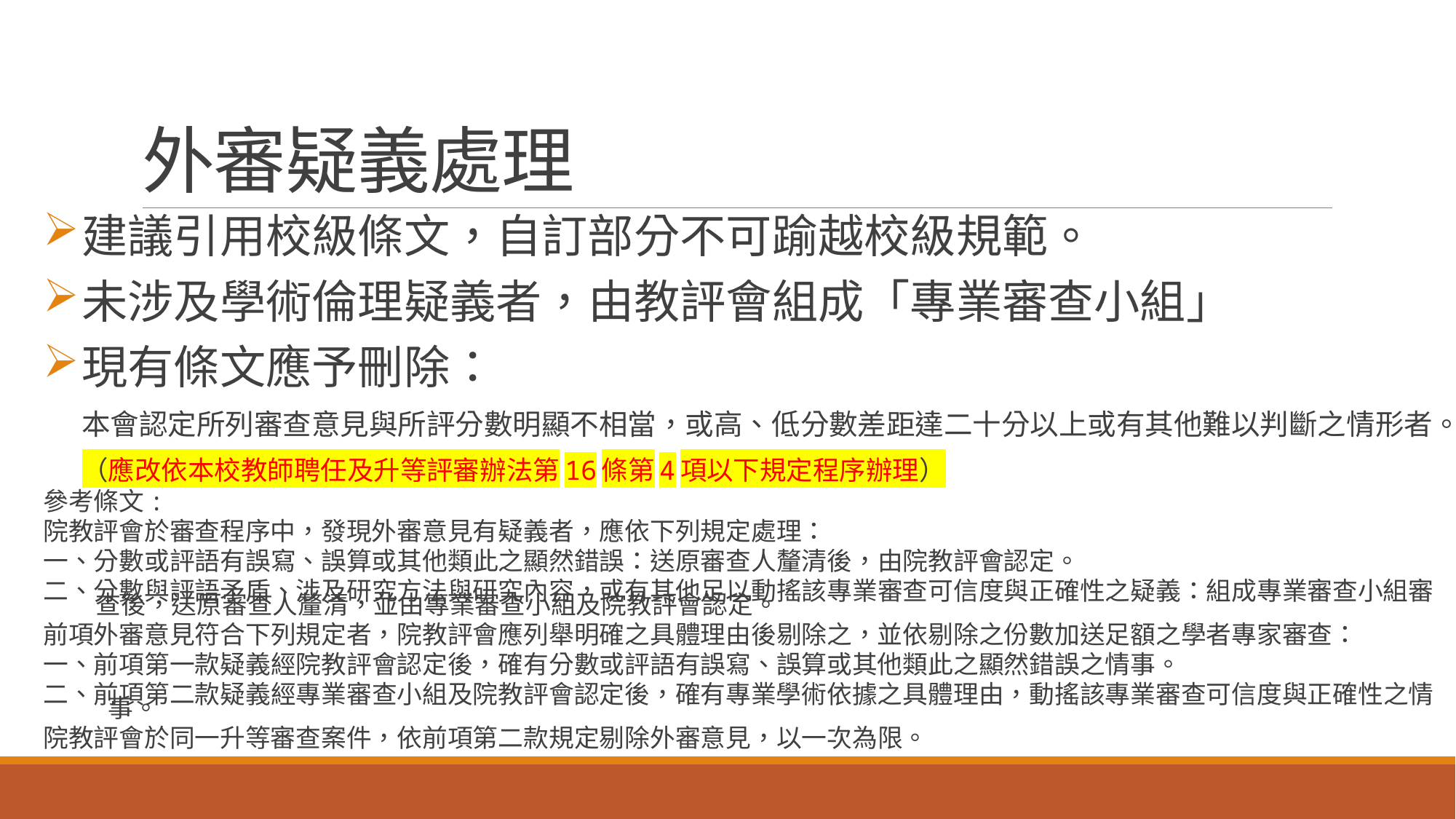

# 外審疑義處理
建議引用校級條文，自訂部分不可踰越校級規範。
未涉及學術倫理疑義者，由教評會組成「專業審查小組」
現有條文應予刪除：
本會認定所列審查意見與所評分數明顯不相當，或高、低分數差距達二十分以上或有其他難以判斷之情形者。
（應改依本校教師聘任及升等評審辦法第16條第4項以下規定程序辦理）
參考條文:
院教評會於審查程序中，發現外審意見有疑義者，應依下列規定處理：
一、分數或評語有誤寫、誤算或其他類此之顯然錯誤：送原審查人釐清後，由院教評會認定。
二、分數與評語矛盾、涉及研究方法與研究內容，或有其他足以動搖該專業審查可信度與正確性之疑義：組成專業審查小組審查後，送原審查人釐清，並由專業審查小組及院教評會認定。
前項外審意見符合下列規定者，院教評會應列舉明確之具體理由後剔除之，並依剔除之份數加送足額之學者專家審查：
一、前項第一款疑義經院教評會認定後，確有分數或評語有誤寫、誤算或其他類此之顯然錯誤之情事。
二、前項第二款疑義經專業審查小組及院教評會認定後，確有專業學術依據之具體理由，動搖該專業審查可信度與正確性之情事。
院教評會於同一升等審查案件，依前項第二款規定剔除外審意見，以一次為限。